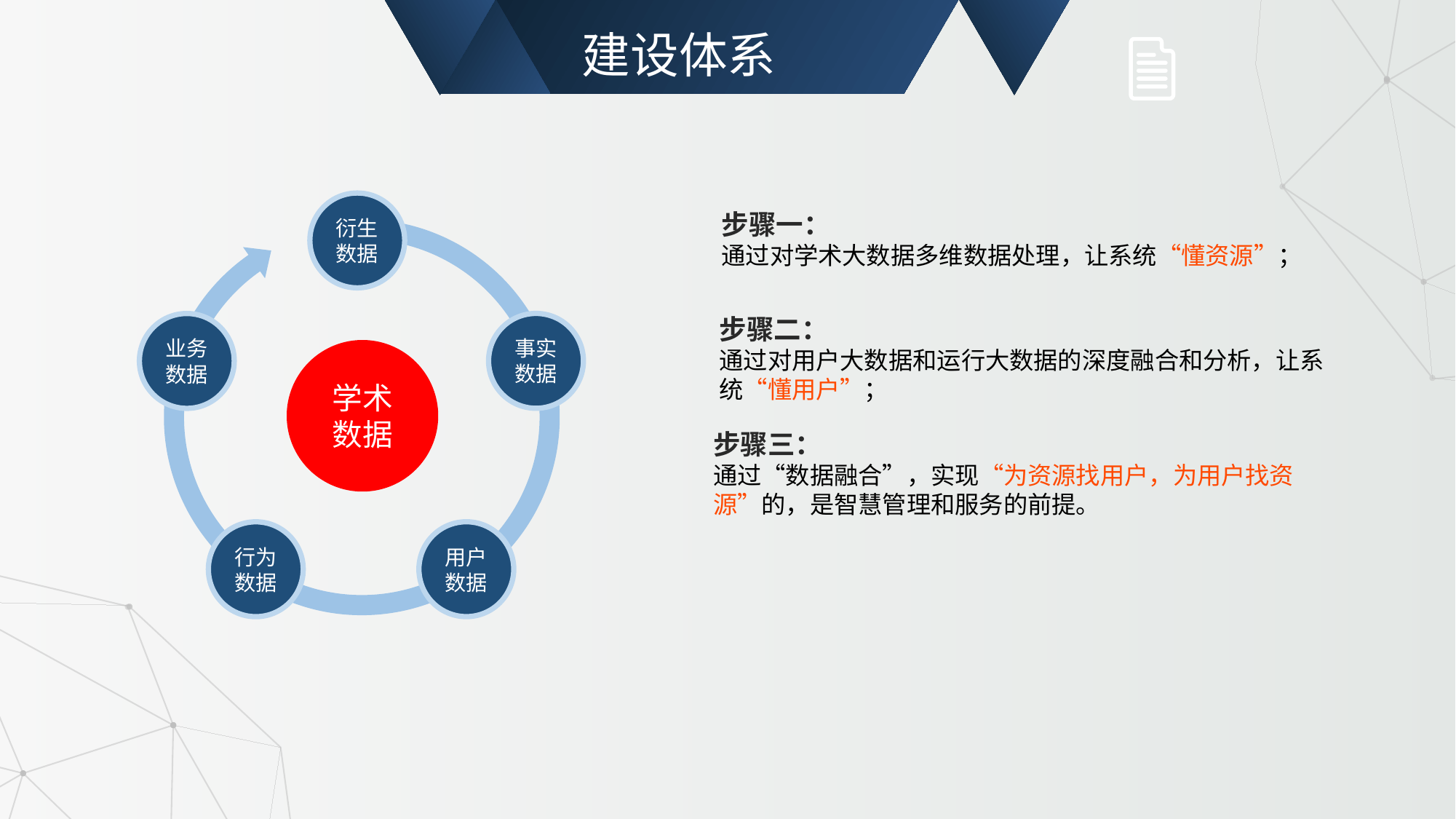

建设体系

衍生数据
步骤一：
通过对学术大数据多维数据处理，让系统“懂资源”；

步骤二：
通过对用户大数据和运行大数据的深度融合和分析，让系统“懂用户”；
事实数据
业务数据
学术
数据
步骤三：
通过“数据融合”，实现“为资源找用户，为用户找资源”的，是智慧管理和服务的前提。

用户数据
行为数据